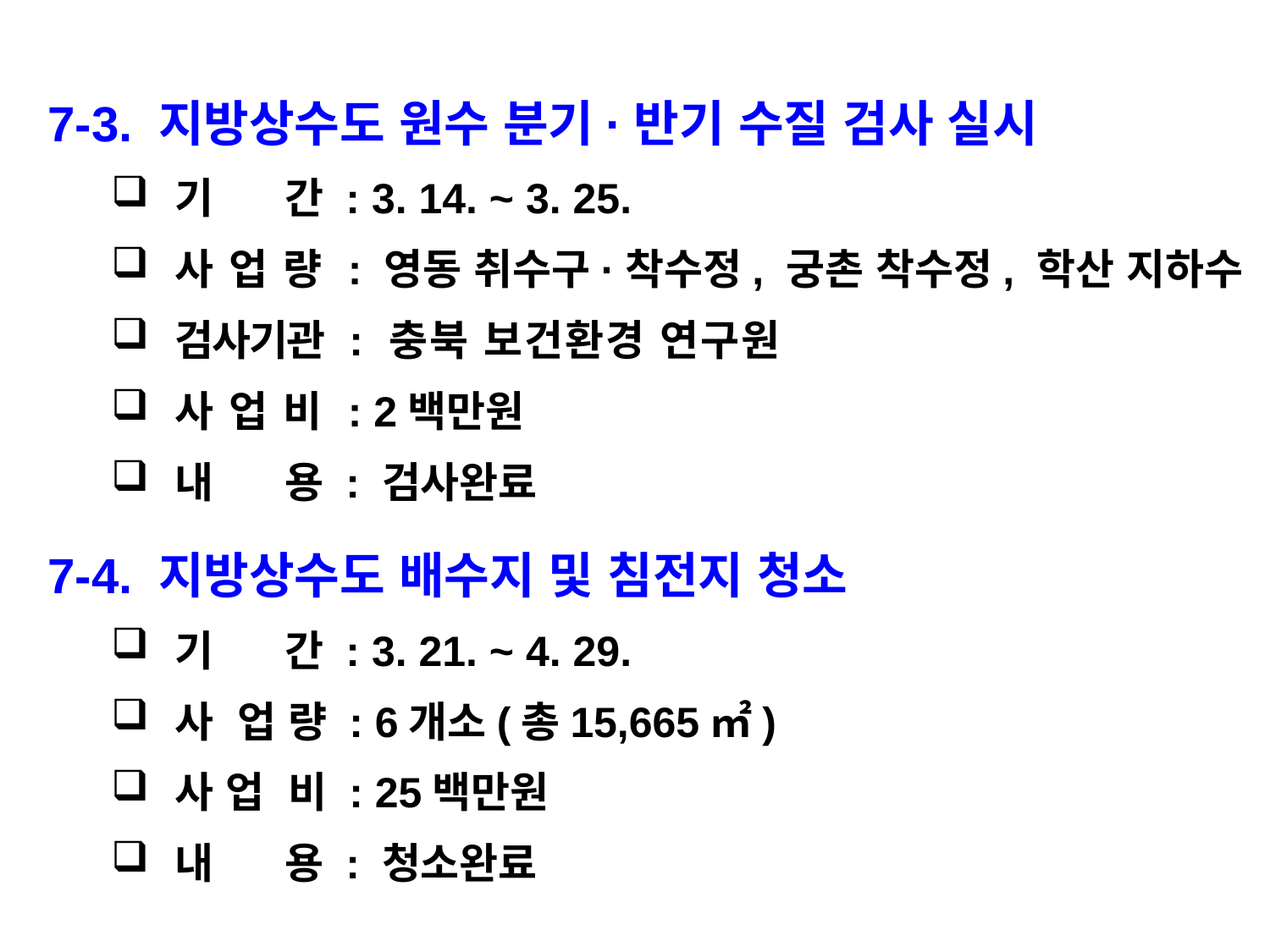

7-3. 지방상수도 원수 분기·반기 수질 검사 실시
기      간 : 3. 14. ~ 3. 25.
사 업 량 : 영동 취수구·착수정, 궁촌 착수정, 학산 지하수
검사기관 : 충북 보건환경 연구원
사 업 비 : 2백만원
내      용 : 검사완료
7-4. 지방상수도 배수지 및 침전지 청소
기      간 : 3. 21. ~ 4. 29.
사  업 량 : 6개소(총15,665㎡)
사 업  비 : 25백만원
내      용 : 청소완료